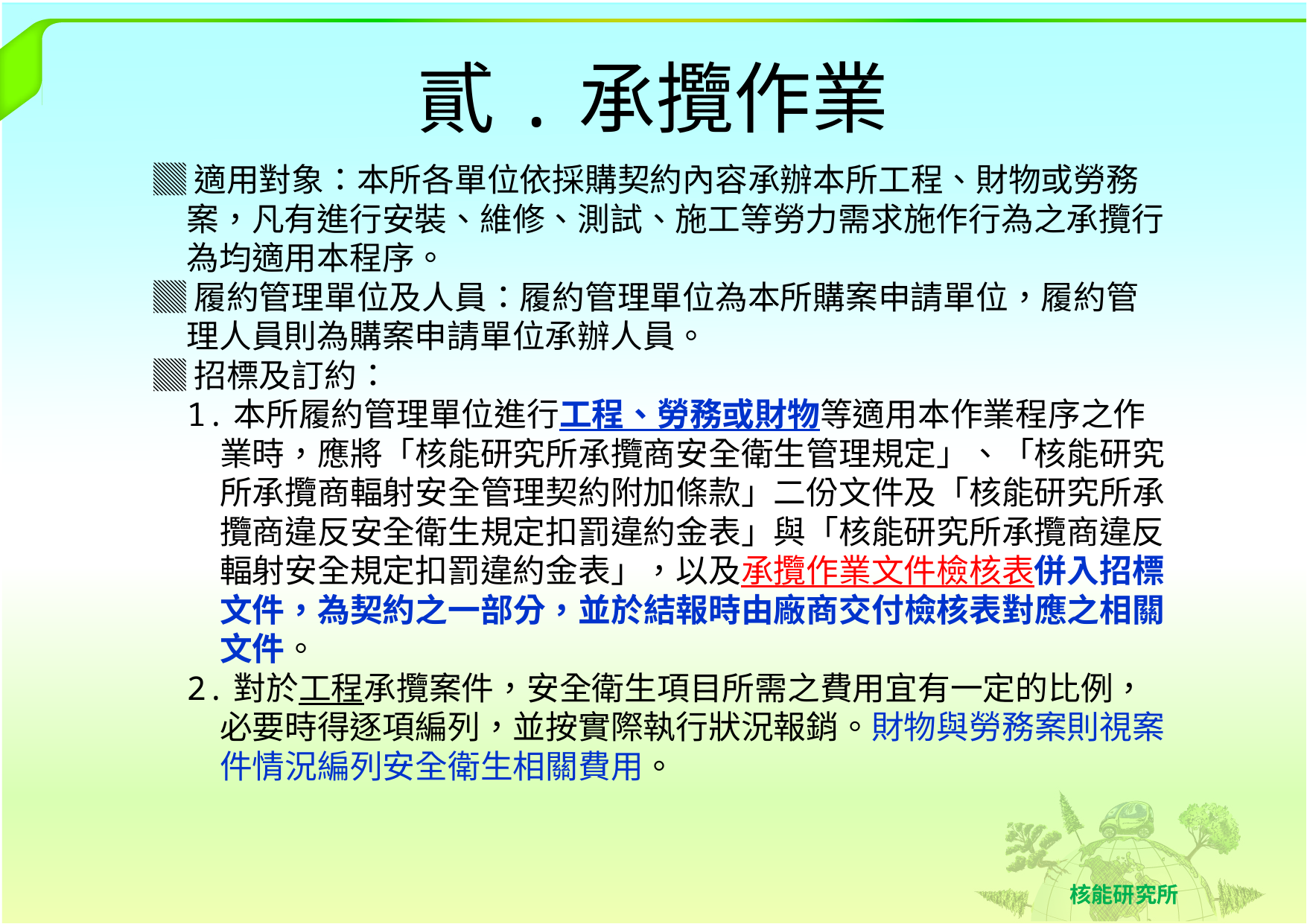

# 貳.承攬作業
▓適用對象：本所各單位依採購契約內容承辦本所工程、財物或勞務案，凡有進行安裝、維修、測試、施工等勞力需求施作行為之承攬行為均適用本程序。
▓履約管理單位及人員：履約管理單位為本所購案申請單位，履約管理人員則為購案申請單位承辦人員。
▓招標及訂約：
1.本所履約管理單位進行工程、勞務或財物等適用本作業程序之作業時，應將「核能研究所承攬商安全衛生管理規定」、「核能研究所承攬商輻射安全管理契約附加條款」二份文件及「核能研究所承攬商違反安全衛生規定扣罰違約金表」與「核能研究所承攬商違反輻射安全規定扣罰違約金表」，以及承攬作業文件檢核表併入招標文件，為契約之一部分，並於結報時由廠商交付檢核表對應之相關文件。
2.對於工程承攬案件，安全衛生項目所需之費用宜有一定的比例，必要時得逐項編列，並按實際執行狀況報銷。財物與勞務案則視案件情況編列安全衛生相關費用。